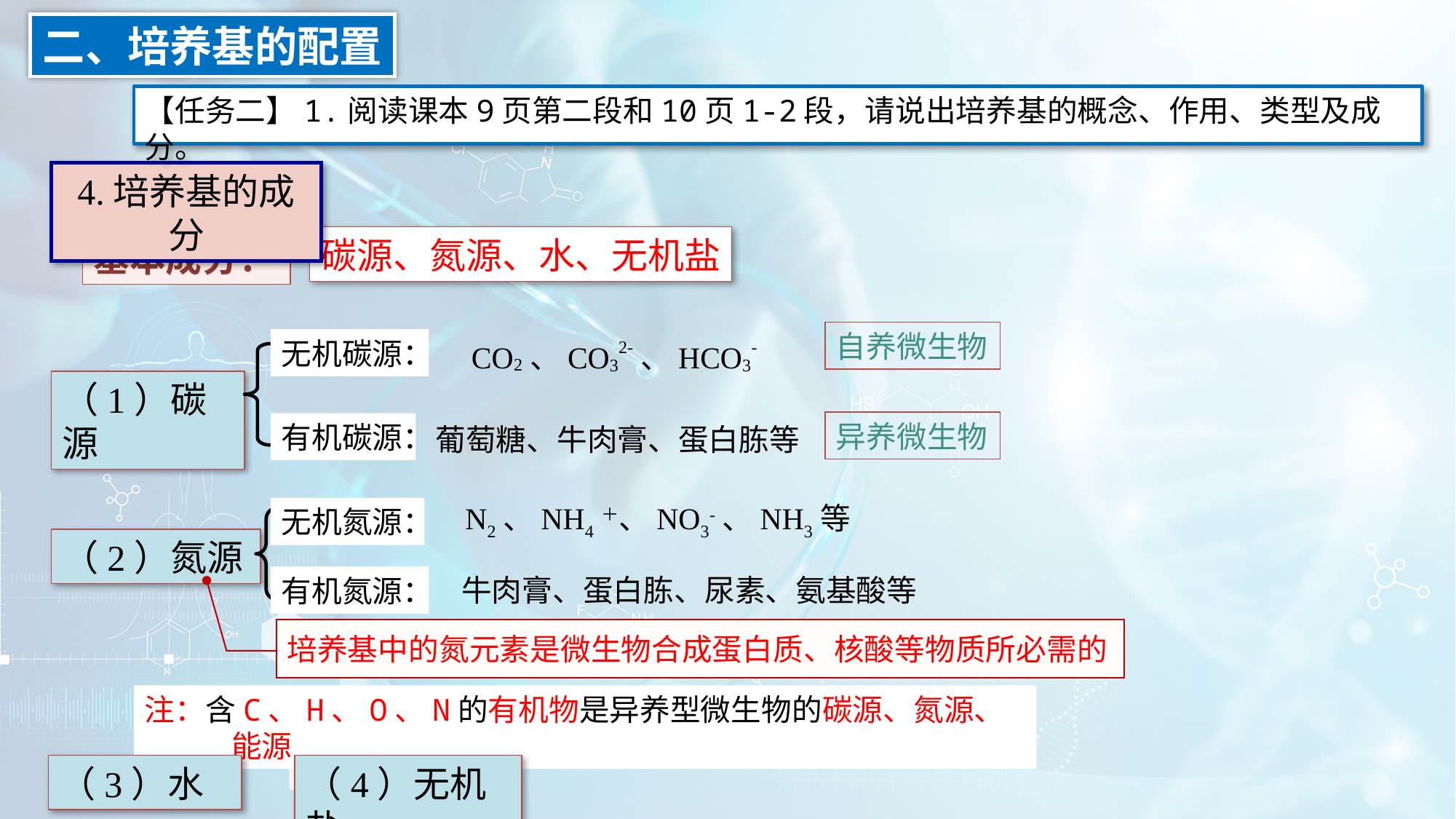

二、培养基的配置
【任务二】1.阅读课本9页第二段和10页1-2段，请说出培养基的概念、作用、类型及成分。
4.培养基的成分
碳源、氮源、水、无机盐
基本成分：
自养微生物
无机碳源：
CO2、CO32-、HCO3-

（1）碳源
异养微生物
有机碳源：
葡萄糖、牛肉膏、蛋白胨等
N2、NH4＋、NO3-、NH3等
无机氮源：

（2）氮源
牛肉膏、蛋白胨、尿素、氨基酸等
有机氮源：
培养基中的氮元素是微生物合成蛋白质、核酸等物质所必需的
注：含C、H、O、N的有机物是异养型微生物的碳源、氮源、能源
（4）无机盐
（3）水